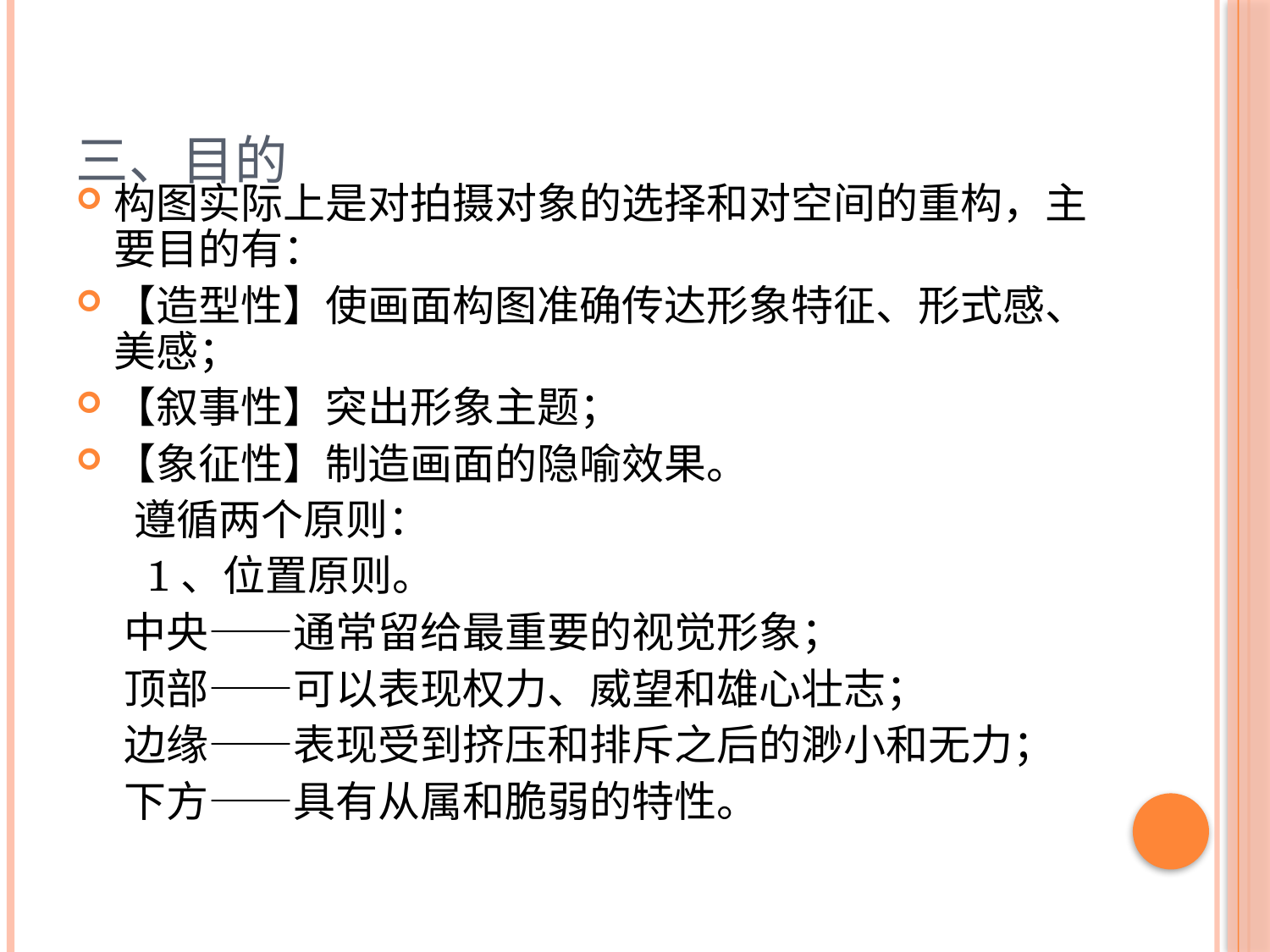

# 三、目的
构图实际上是对拍摄对象的选择和对空间的重构，主要目的有：
【造型性】使画面构图准确传达形象特征、形式感、美感；
【叙事性】突出形象主题；
【象征性】制造画面的隐喻效果。
     遵循两个原则：
      1、位置原则。
    中央——通常留给最重要的视觉形象；
    顶部——可以表现权力、威望和雄心壮志；
    边缘——表现受到挤压和排斥之后的渺小和无力；
    下方——具有从属和脆弱的特性。